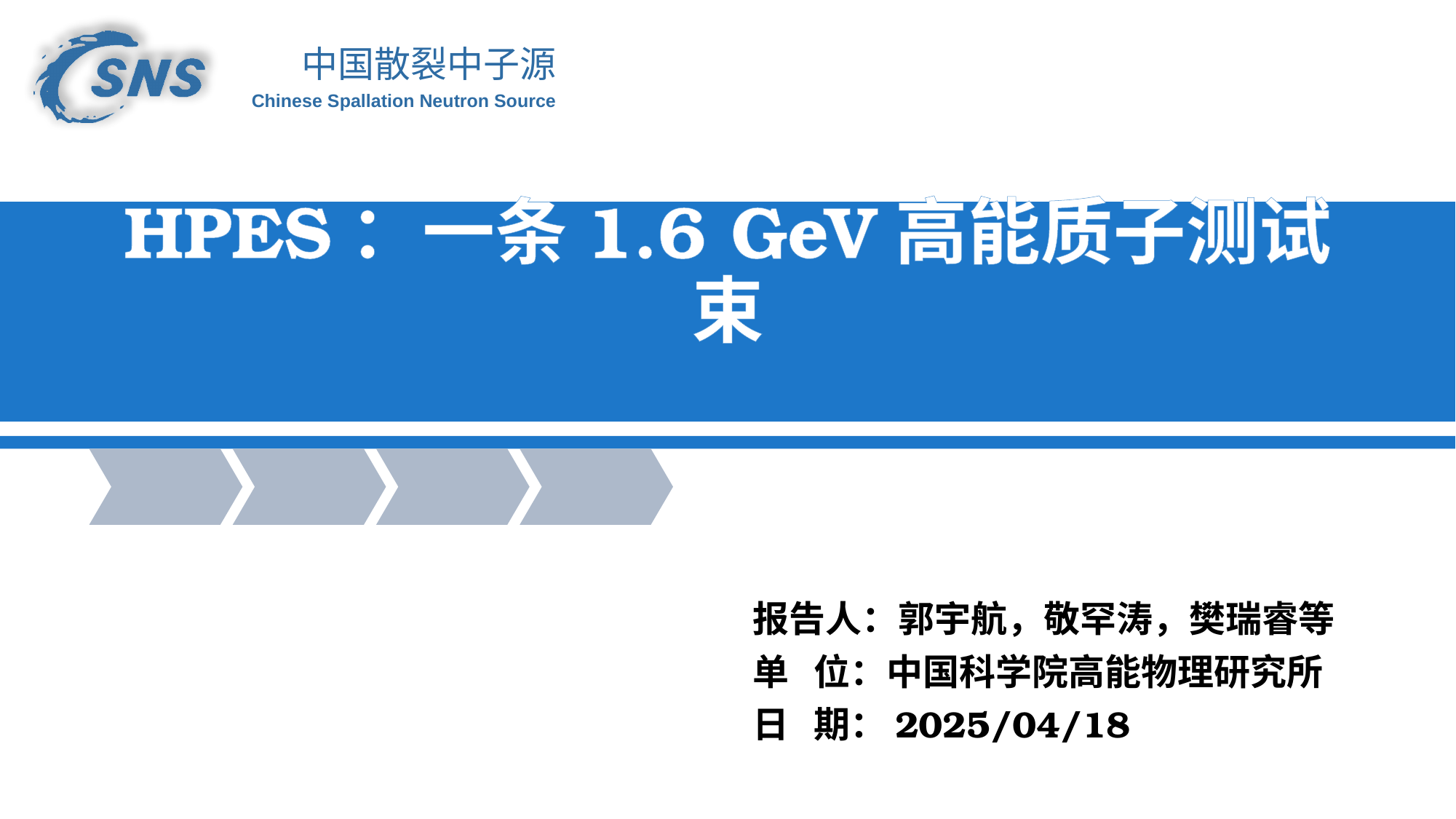

# HPES：一条1.6 GeV高能质子测试束
报告人：郭宇航，敬罕涛，樊瑞睿等
单   位：中国科学院高能物理研究所
日   期：2025/04/18